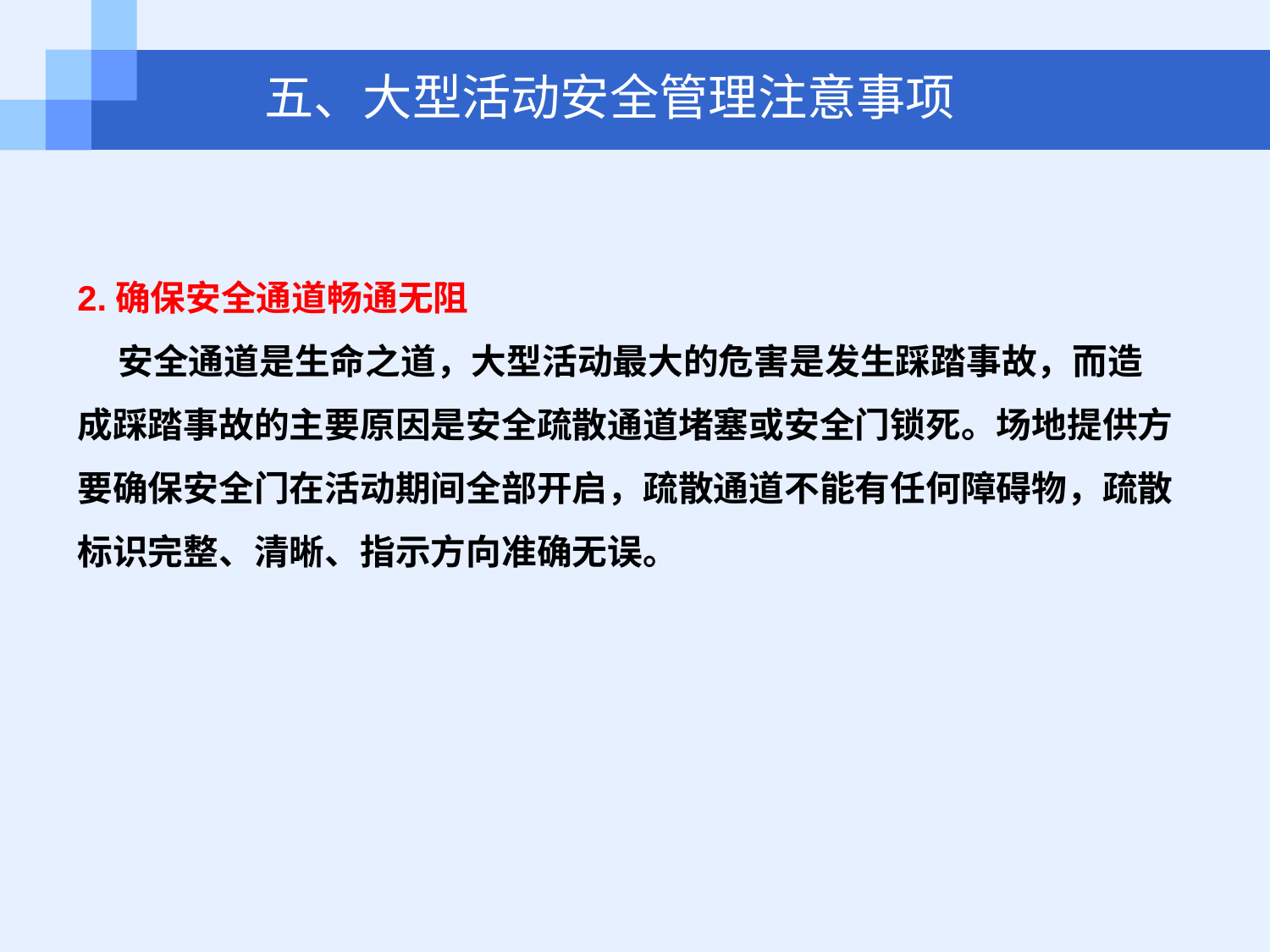

五、大型活动安全管理注意事项
2.确保安全通道畅通无阻
    安全通道是生命之道，大型活动最大的危害是发生踩踏事故，而造成踩踏事故的主要原因是安全疏散通道堵塞或安全门锁死。场地提供方要确保安全门在活动期间全部开启，疏散通道不能有任何障碍物，疏散标识完整、清晰、指示方向准确无误。